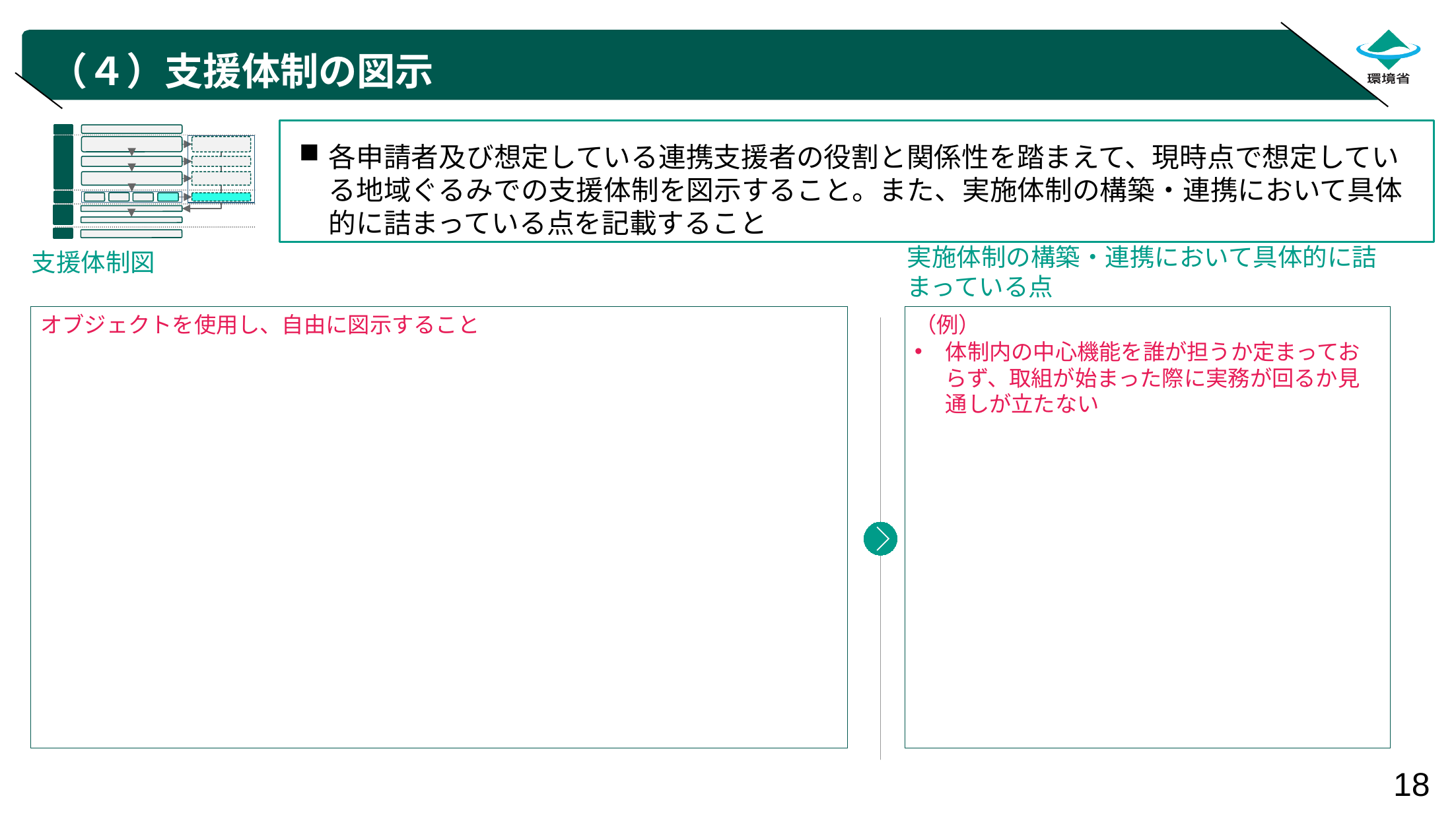

# （４）支援体制の図示
各申請者及び想定している連携支援者の役割と関係性を踏まえて、現時点で想定している地域ぐるみでの支援体制を図示すること。また、実施体制の構築・連携において具体的に詰まっている点を記載すること

実施体制の構築・連携において具体的に詰まっている点
支援体制図
オブジェクトを使用し、自由に図示すること
（例）
体制内の中心機能を誰が担うか定まっておらず、取組が始まった際に実務が回るか見通しが立たない